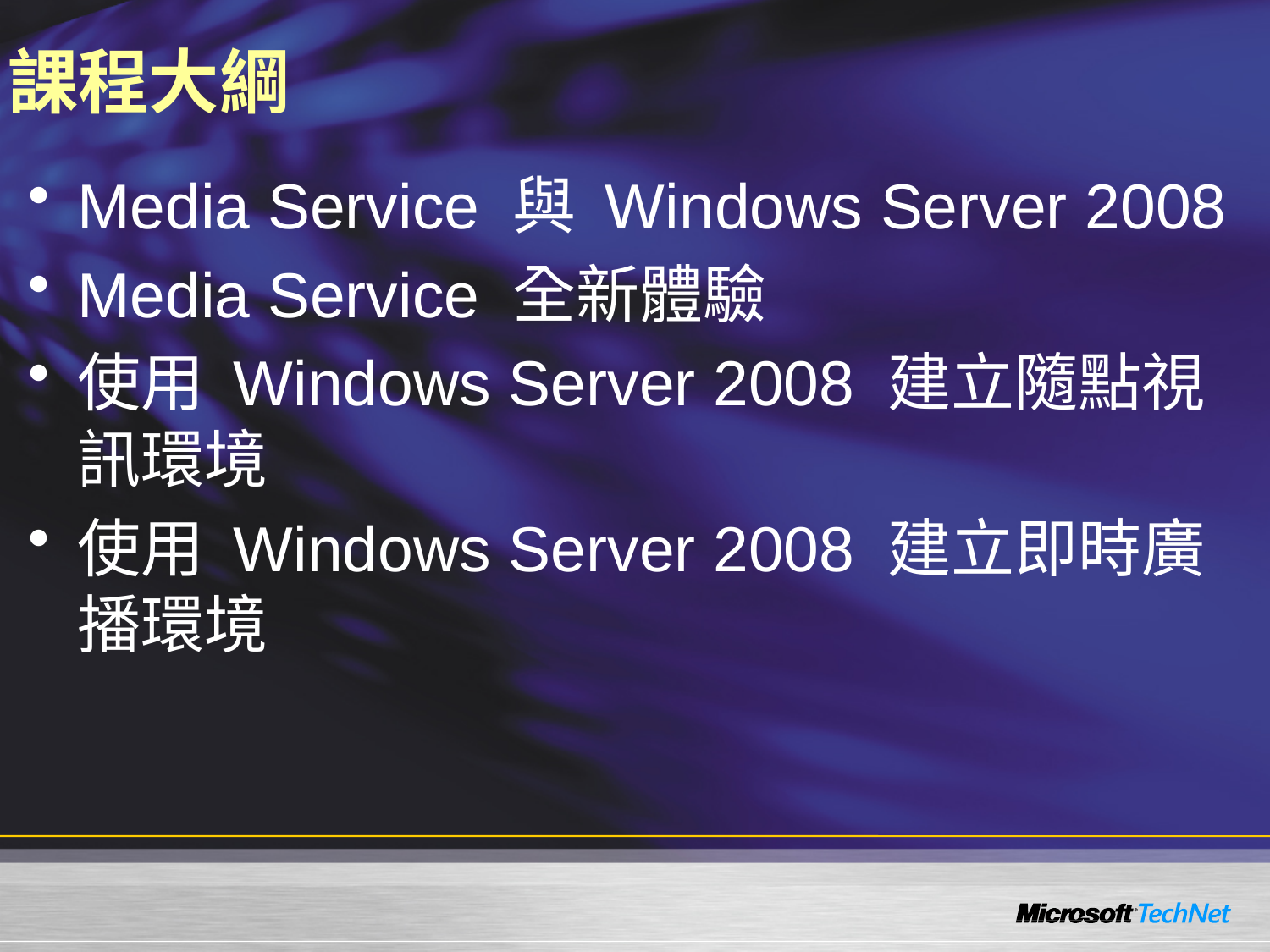

# 課程大綱
Media Service 與 Windows Server 2008
Media Service 全新體驗
使用 Windows Server 2008 建立隨點視訊環境
使用 Windows Server 2008 建立即時廣播環境